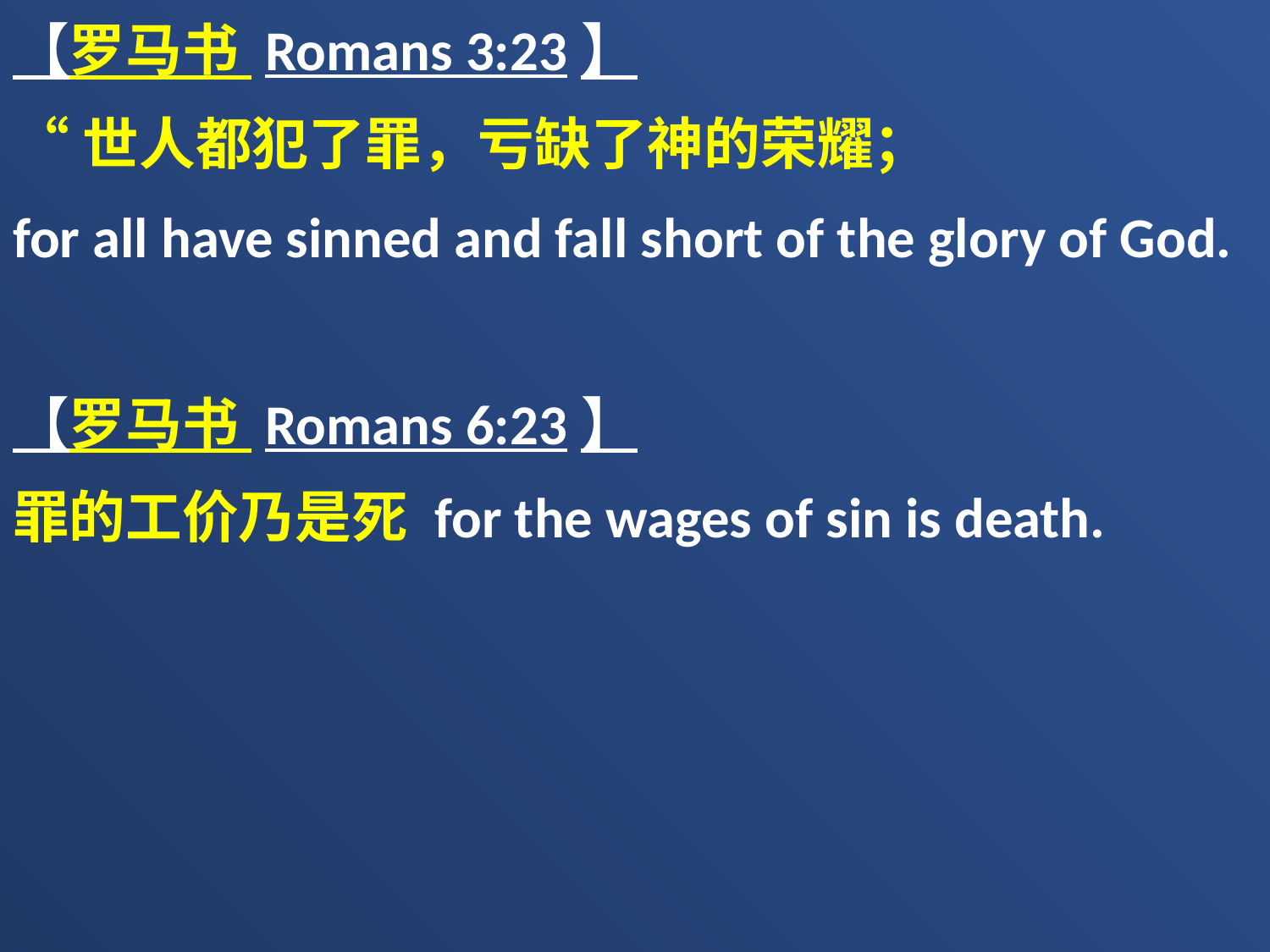

【罗马书 Romans 3:23】
“世人都犯了罪，亏缺了神的荣耀；
for all have sinned and fall short of the glory of God.

【罗马书 Romans 6:23】
罪的工价乃是死 for the wages of sin is death.